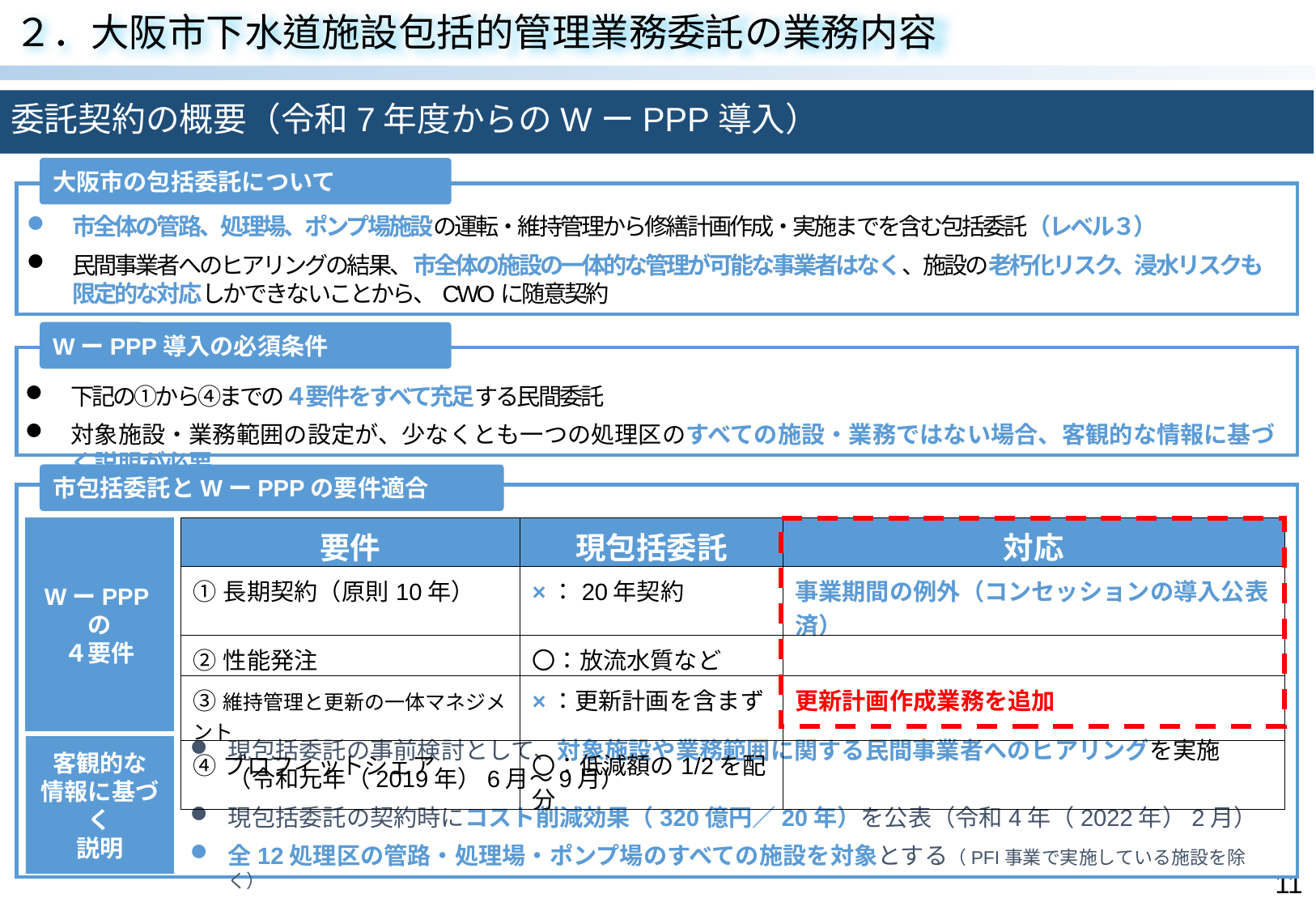

２．大阪市下水道施設包括的管理業務委託の業務内容
委託契約の概要（令和7年度からのWーPPP導入）

大阪市の包括委託について

市全体の管路、処理場、ポンプ場施設の運転・維持管理から修繕計画作成・実施までを含む包括委託（レベル３）
民間事業者へのヒアリングの結果、市全体の施設の一体的な管理が可能な事業者はなく、施設の老朽化リスク、浸水リスクも限定的な対応しかできないことから、CWOに随意契約
WーPPP導入の必須条件

下記の①から④までの４要件をすべて充足する民間委託
対象施設・業務範囲の設定が、少なくとも一つの処理区のすべての施設・業務ではない場合、客観的な情報に基づく説明が必要
市包括委託とWーPPPの要件適合

WーPPPの
４要件
| 要件 | 現包括委託 | 対応 |
| --- | --- | --- |
| ①長期契約（原則10年） | ×：20年契約 | 事業期間の例外（コンセッションの導入公表済） |
| ②性能発注 | 〇：放流水質など |  |
| ③維持管理と更新の一体マネジメント | ×：更新計画を含まず | 更新計画作成業務を追加 |
| ④プロフィットシェア | 〇：低減額の1/2を配分 |  |

現包括委託の事前検討として、対象施設や業務範囲に関する民間事業者へのヒアリングを実施（令和元年（2019年）6月～9月）
現包括委託の契約時にコスト削減効果（320億円／20年）を公表（令和4年（2022年）2月）
全12処理区の管路・処理場・ポンプ場のすべての施設を対象とする（PFI事業で実施している施設を除く）
客観的な
情報に基づく
説明
11